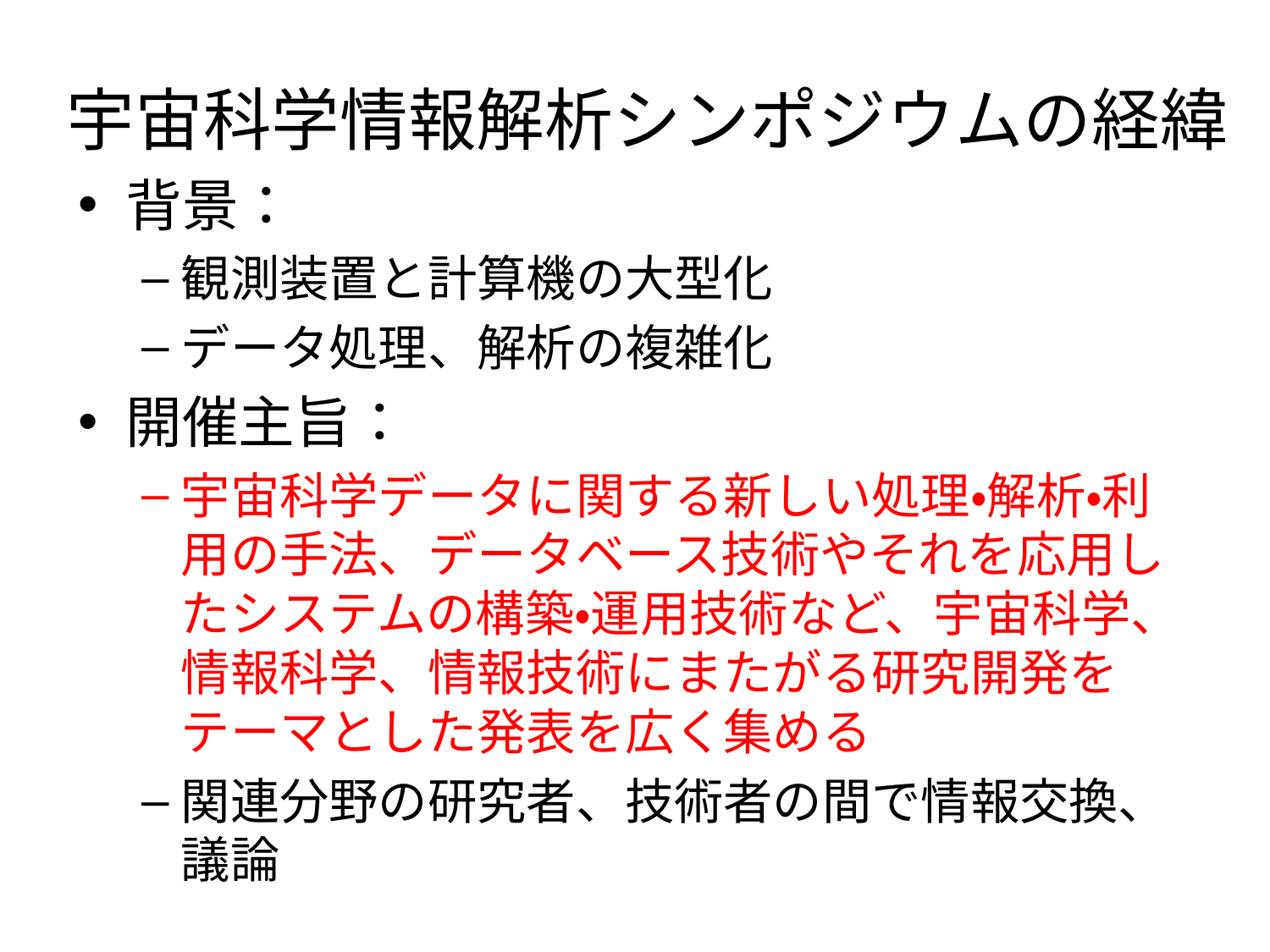

# 宇宙科学情報解析シンポジウムの経緯
背景：
観測装置と計算機の大型化
データ処理、解析の複雑化
開催主旨：
宇宙科学データに関する新しい処理・解析・利用の手法、データベース技術やそれを応用したシステムの構築・運用技術など、宇宙科学、情報科学、情報技術にまたがる研究開発をテーマとした発表を広く集める
関連分野の研究者、技術者の間で情報交換、議論